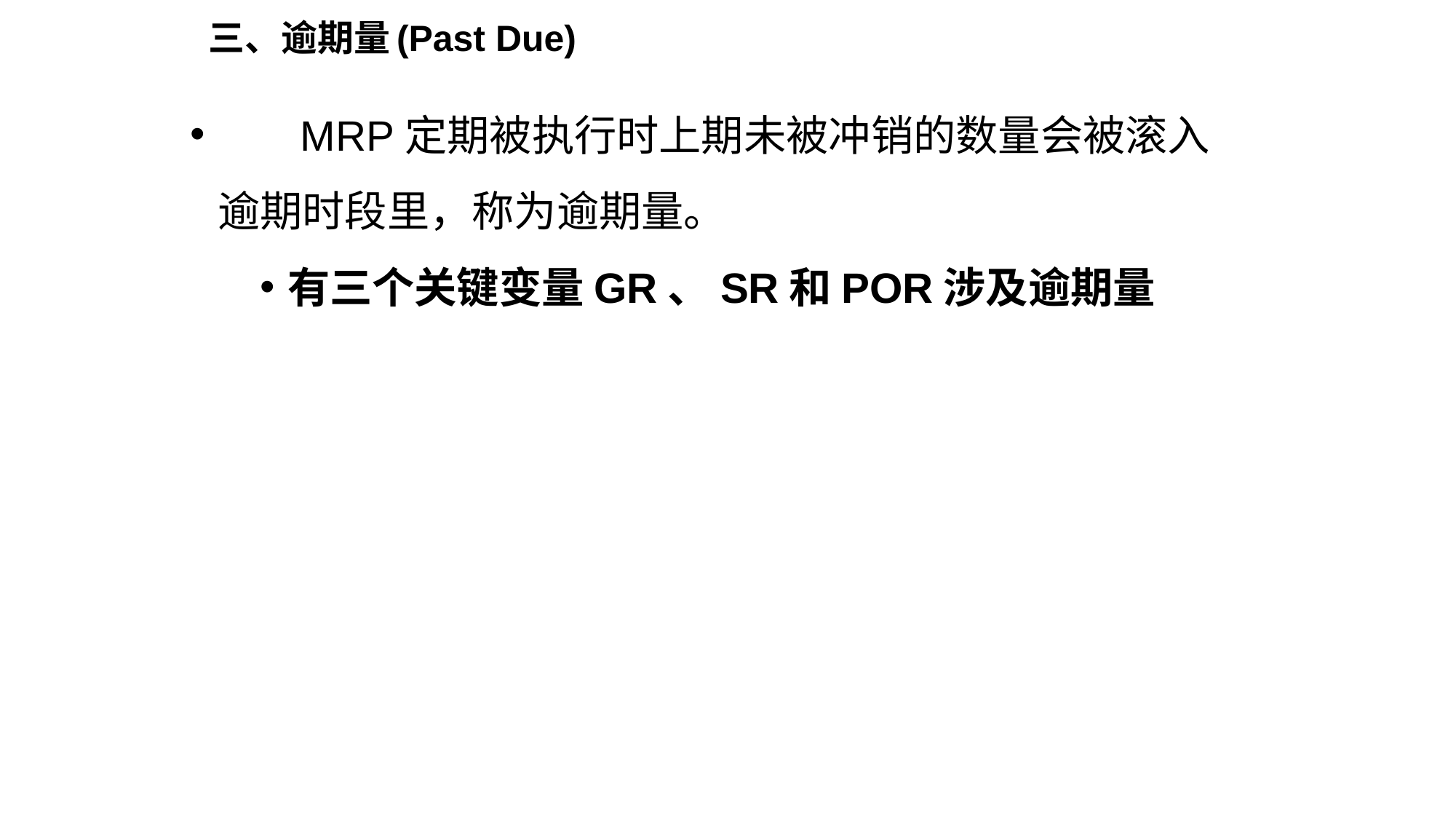

# 三、逾期量(Past Due)
       MRP定期被执行时上期未被冲销的数量会被滚入逾期时段里，称为逾期量。
有三个关键变量GR、SR和POR涉及逾期量